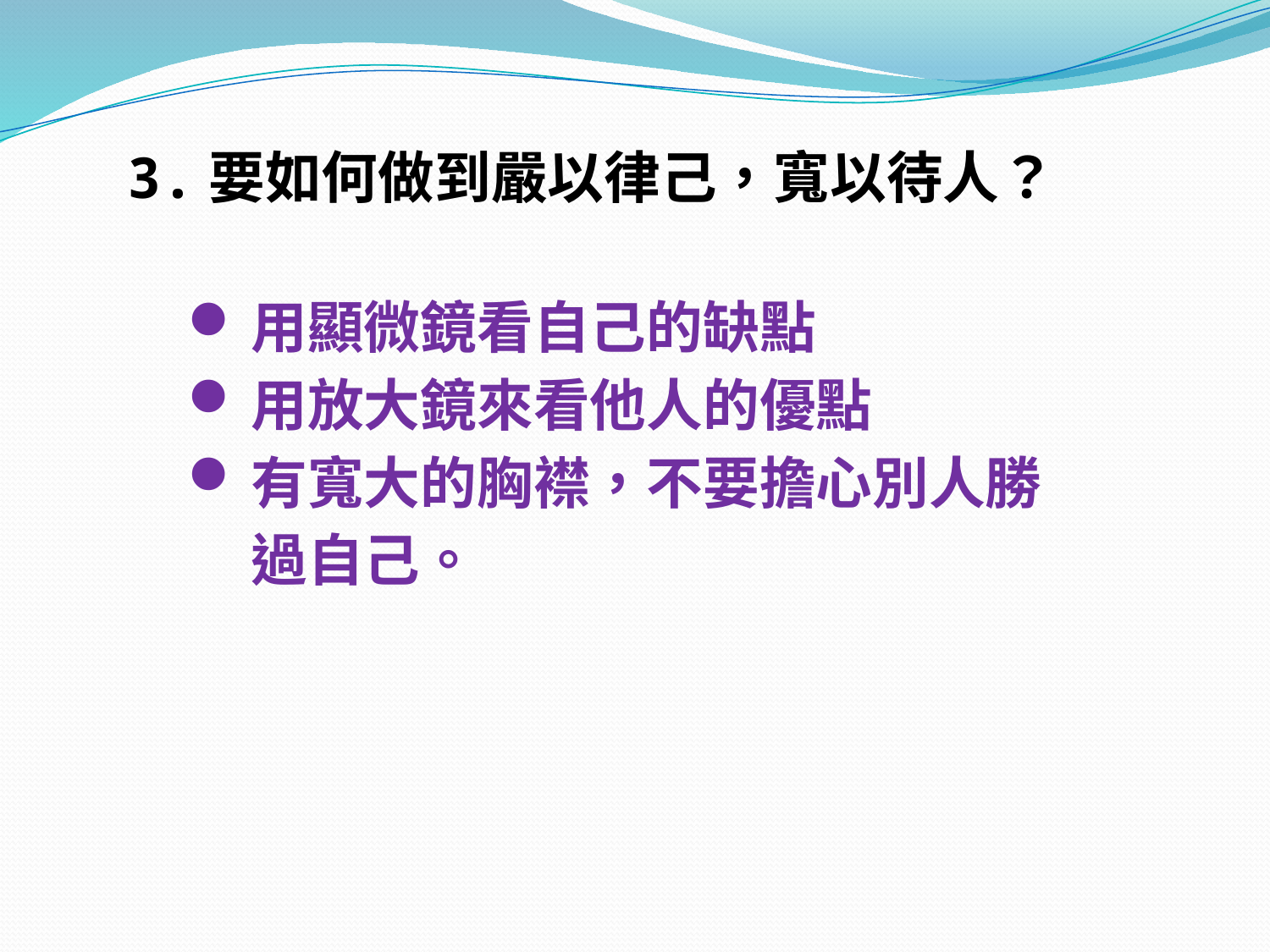

3.要如何做到嚴以律己，寬以待人？
用顯微鏡看自己的缺點
用放大鏡來看他人的優點
有寬大的胸襟，不要擔心別人勝過自己。